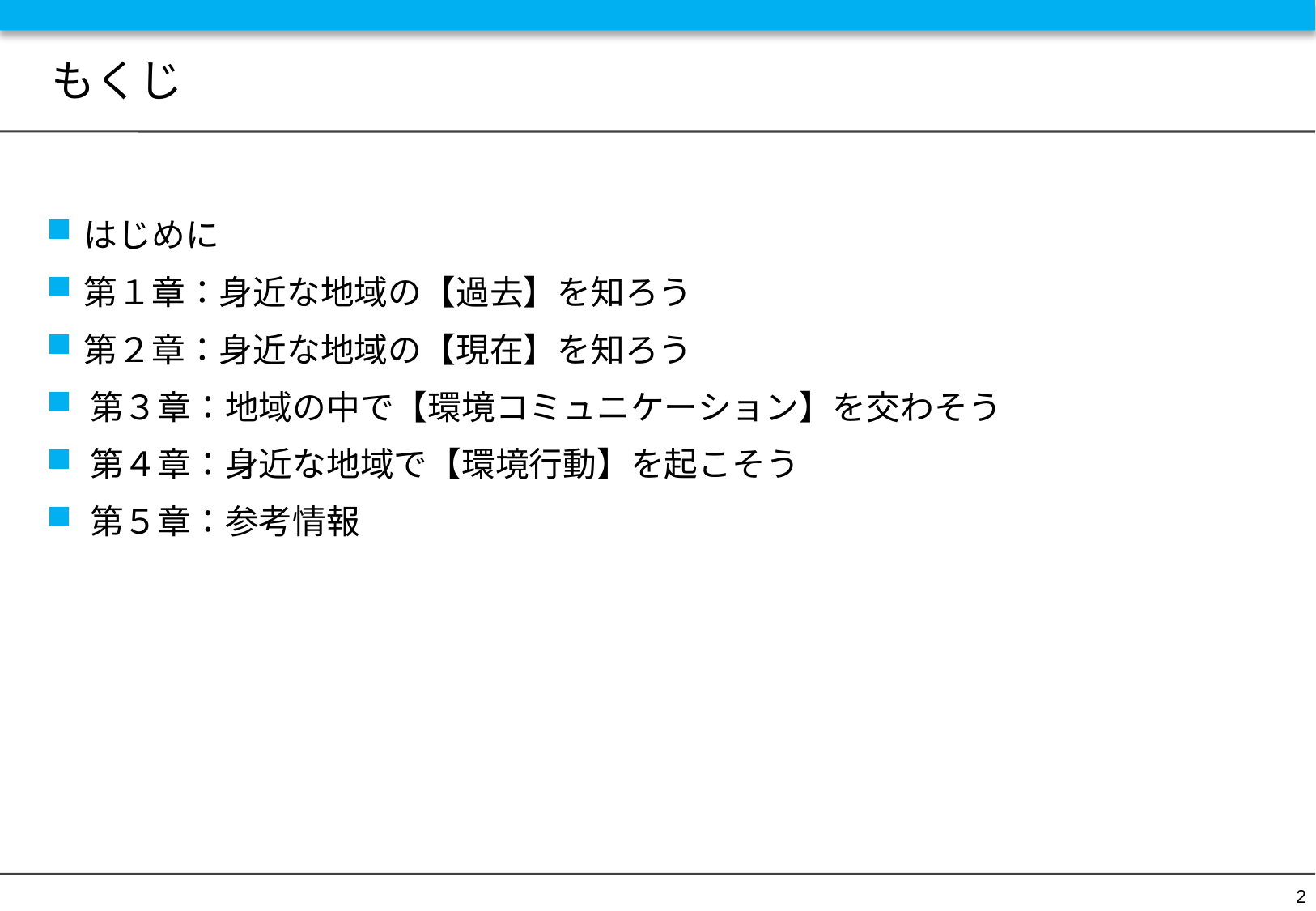

# もくじ

はじめに
第１章：身近な地域の【過去】を知ろう
第２章：身近な地域の【現在】を知ろう
第３章：地域の中で【環境コミュニケーション】を交わそう
第４章：身近な地域で【環境行動】を起こそう
第５章：参考情報
2